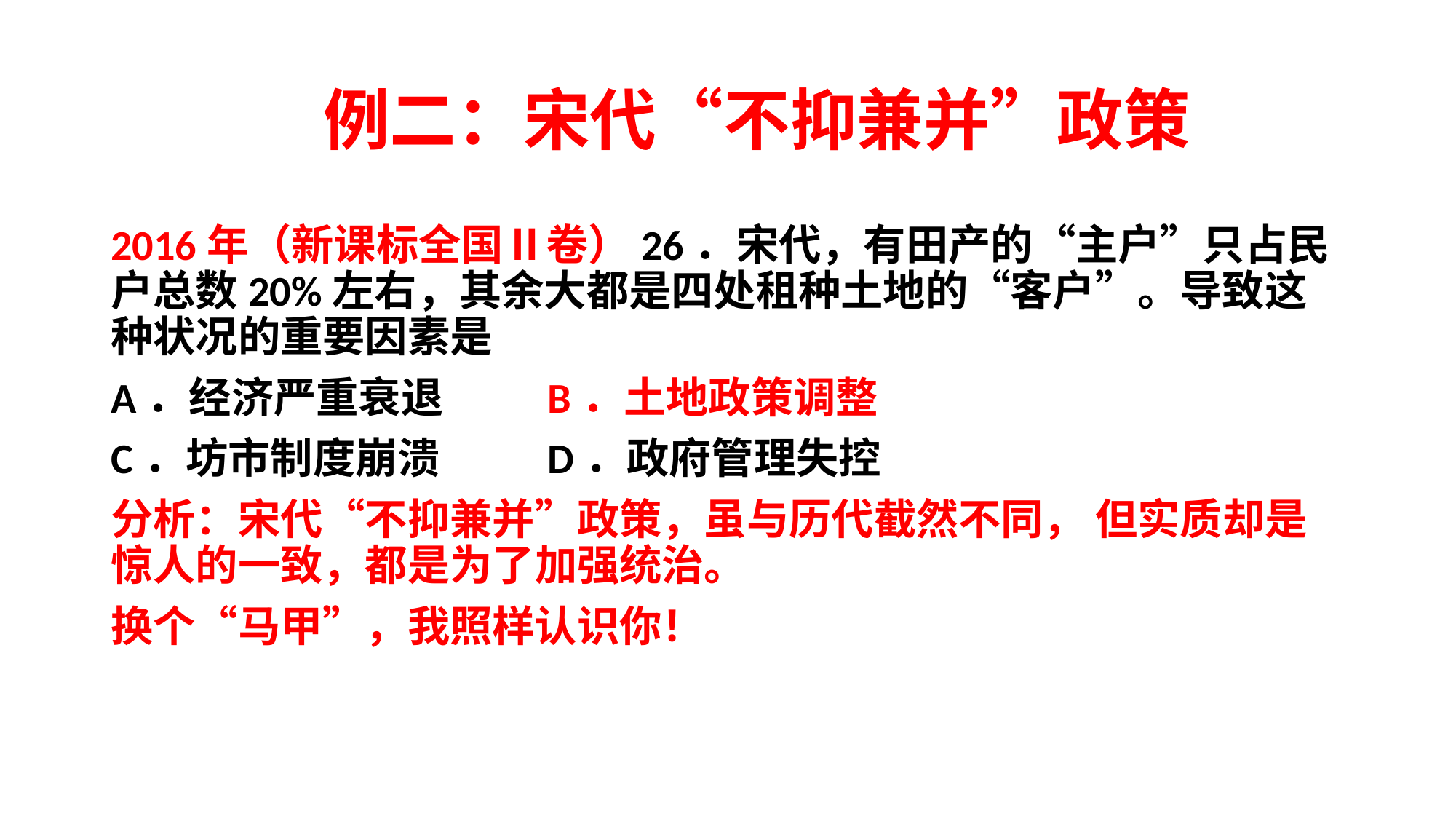

# 例二：宋代“不抑兼并”政策
2016年（新课标全国Ⅱ卷）26．宋代，有田产的“主户”只占民户总数20%左右，其余大都是四处租种土地的“客户”。导致这种状况的重要因素是
A．经济严重衰退     	B．土地政策调整
C．坊市制度崩溃    	D．政府管理失控
分析：宋代“不抑兼并”政策，虽与历代截然不同， 但实质却是惊人的一致，都是为了加强统治。
换个“马甲”，我照样认识你！